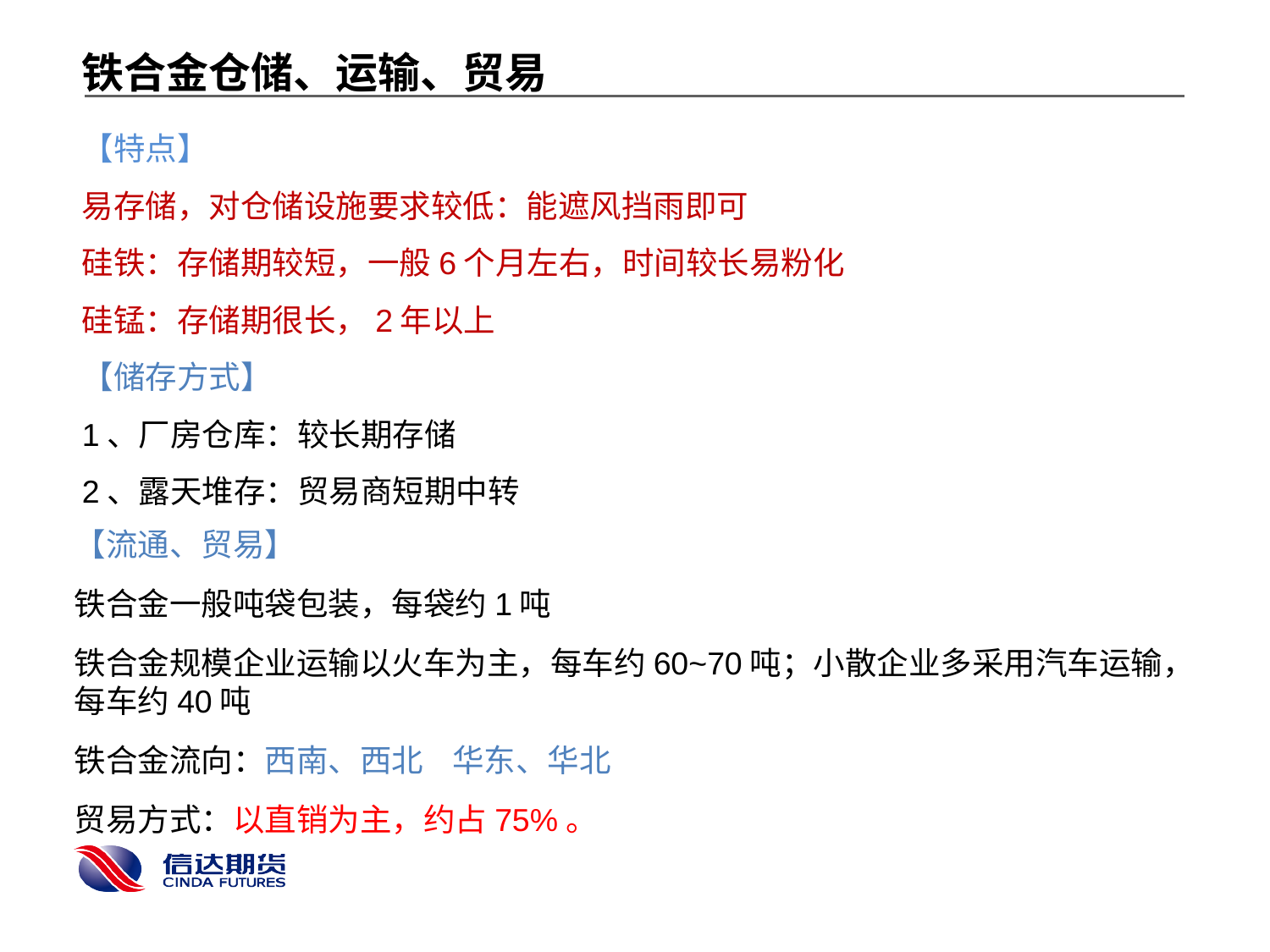

铁合金仓储、运输、贸易
【特点】
易存储，对仓储设施要求较低：能遮风挡雨即可
硅铁：存储期较短，一般6个月左右，时间较长易粉化
硅锰：存储期很长，2年以上
【储存方式】
1、厂房仓库：较长期存储
2、露天堆存：贸易商短期中转
【流通、贸易】
铁合金一般吨袋包装，每袋约1吨
铁合金规模企业运输以火车为主，每车约60~70吨；小散企业多采用汽车运输，每车约40吨
铁合金流向：西南、西北    华东、华北
贸易方式：以直销为主，约占75%。